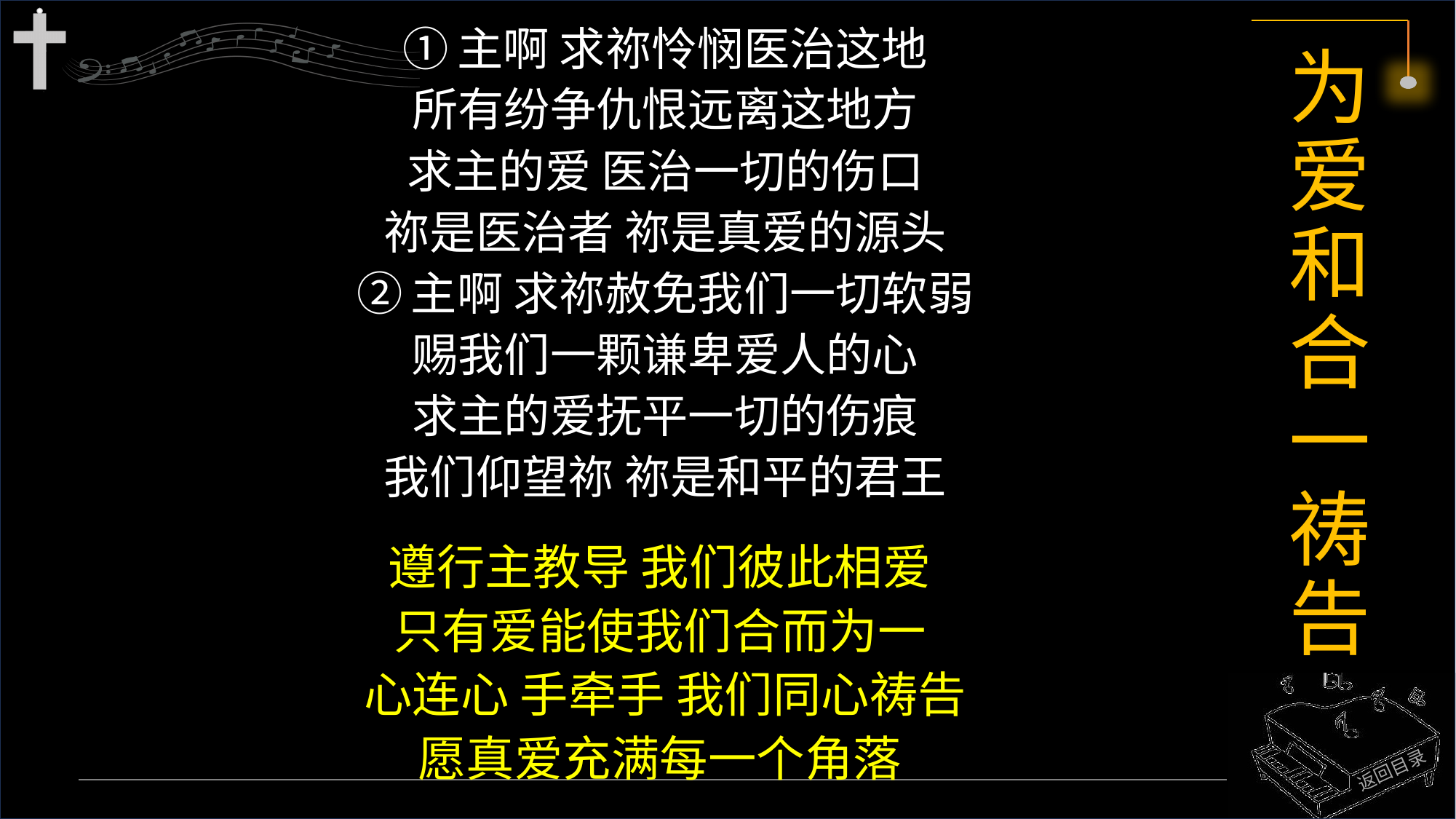

①主啊 求祢怜悯医治这地
所有纷争仇恨远离这地方
求主的爱 医治一切的伤口
祢是医治者 祢是真爱的源头
②主啊 求祢赦免我们一切软弱
赐我们一颗谦卑爱人的心
求主的爱抚平一切的伤痕
我们仰望祢 祢是和平的君王

遵行主教导 我们彼此相爱
只有爱能使我们合而为一
心连心 手牵手 我们同心祷告
愿真爱充满每一个角落
# 为爱和合一祷告